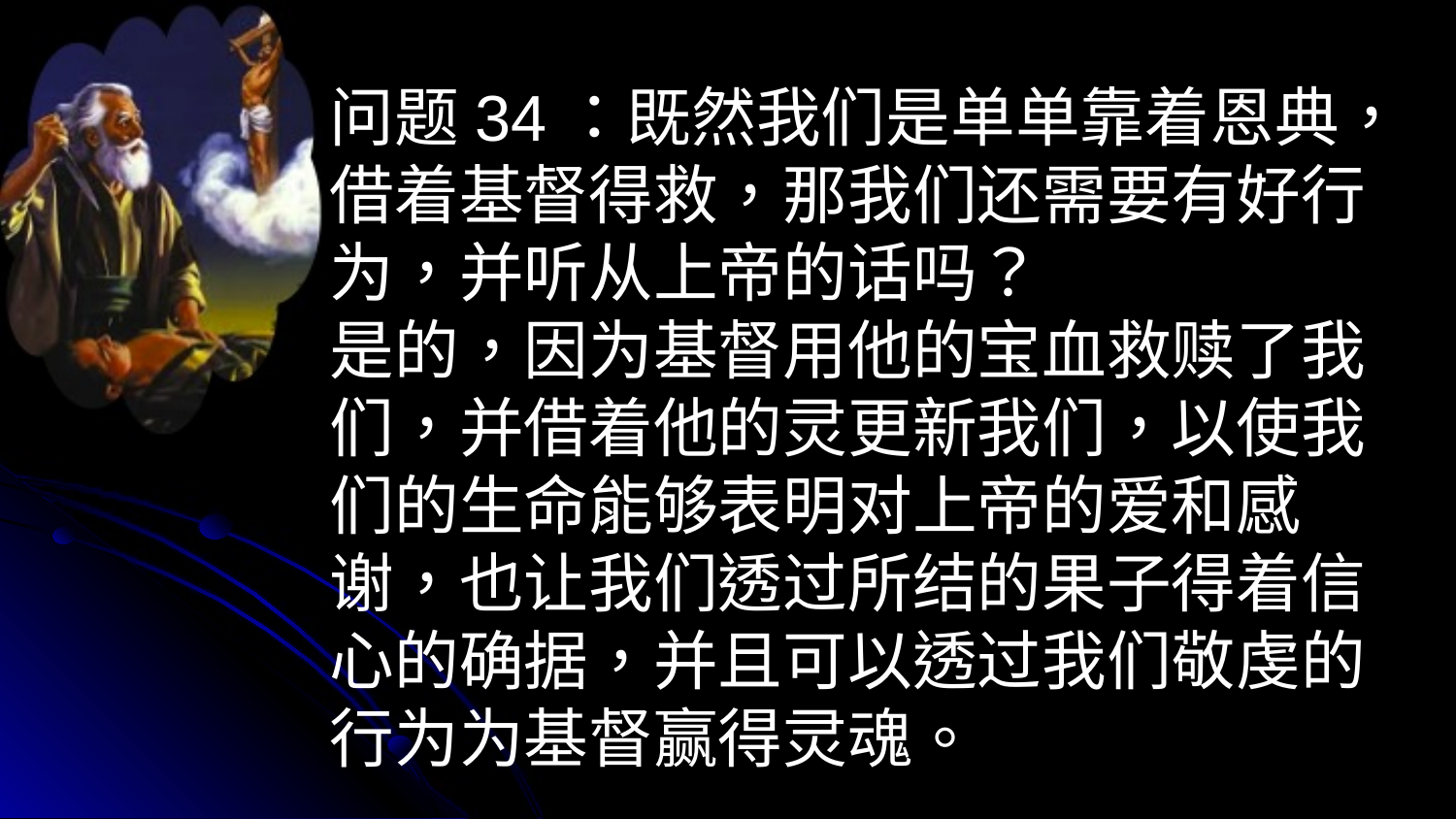

问题34：既然我们是单单靠着恩典，借着基督得救，那我们还需要有好行为，并听从上帝的话吗？
是的，因为基督用他的宝血救赎了我们，并借着他的灵更新我们，以使我们的生命能够表明对上帝的爱和感谢，也让我们透过所结的果子得着信心的确据，并且可以透过我们敬虔的行为为基督赢得灵魂。